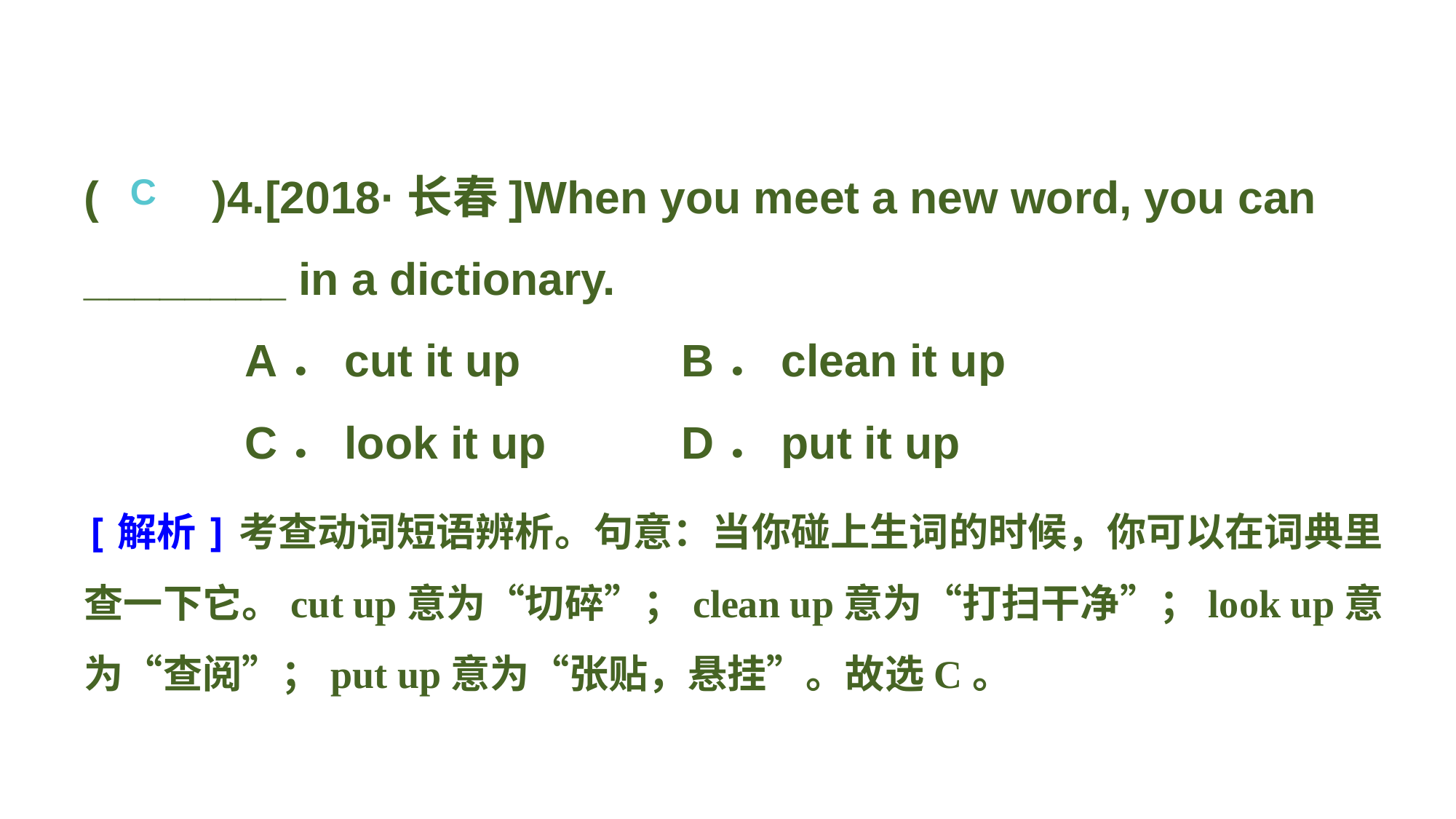

(　　)4.[2018·长春]When you meet a new word, you can ________ in a dictionary.
A．cut it up  		B．clean it up
C．look it up  		D．put it up
C
[解析]考查动词短语辨析。句意：当你碰上生词的时候，你可以在词典里查一下它。cut up意为“切碎”；clean up意为“打扫干净”；look up意为“查阅”；put up意为“张贴，悬挂”。故选C。